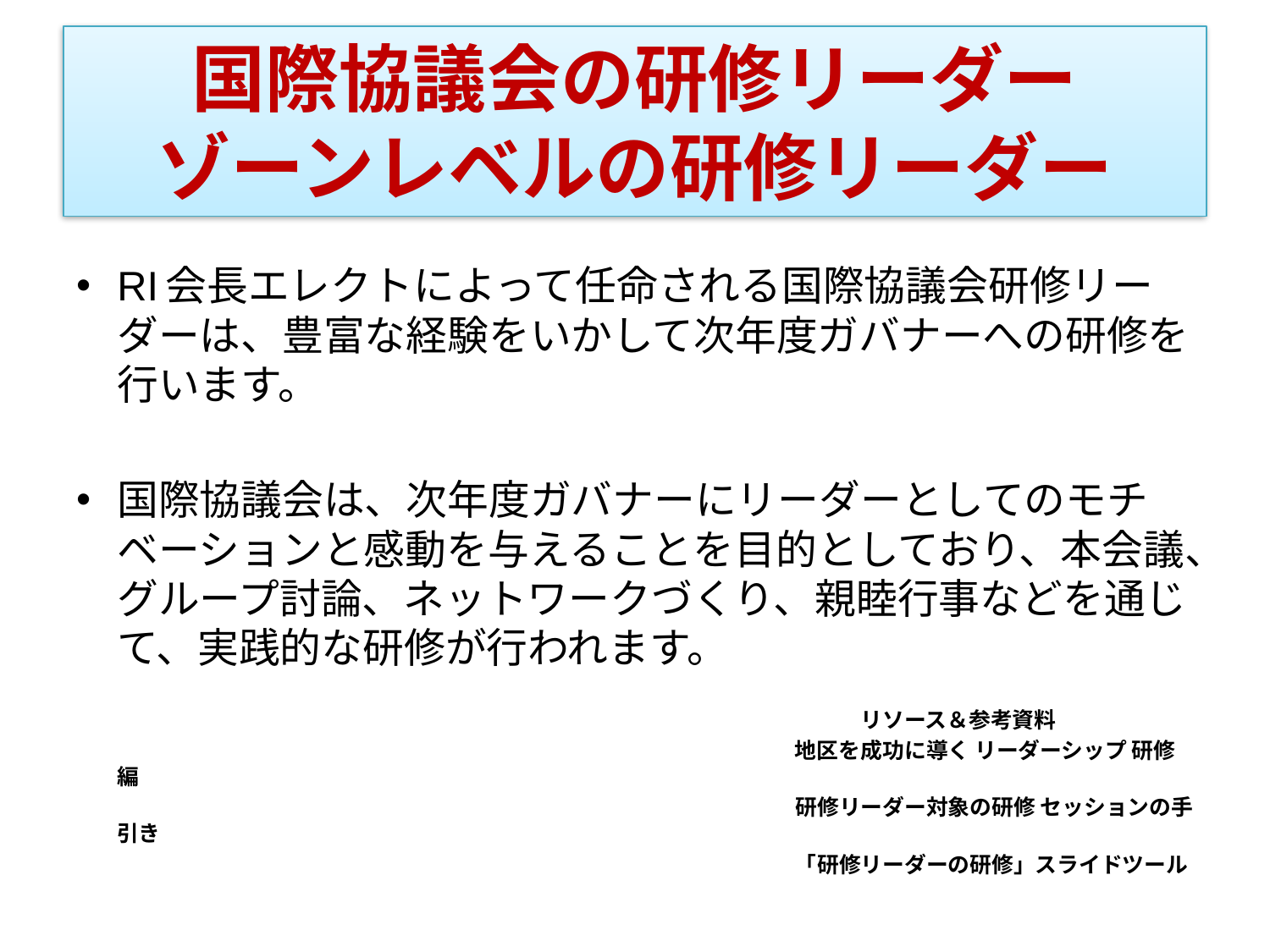

# 国際協議会の研修リーダー ゾーンレベルの研修リーダー

RI会長エレクトによって任命される国際協議会研修リーダーは、豊富な経験をいかして次年度ガバナーへの研修を行います。

国際協議会は、次年度ガバナーにリーダーとしてのモチベーションと感動を与えることを目的としており、本会議、グループ討論、ネットワークづくり、親睦行事などを通じて、実践的な研修が行われます。

　　　　　　　　　　　　　　　　　　　　　　　　　　　　　　　　　　　　リソース＆参考資料
　　　　　　　　　　　　　　　　　　　　　　　　　　　　　　　　　地区を成功に導く リーダーシップ 研修編
　　　　　　　　　　　　　　　　　　　　　　　　　　　　　　　　　研修リーダー対象の研修 セッションの⼿引き
　　　　　　　　　　　　　　　　　　　　　　　　　　　　　　　　　「研修リーダーの研修」スライドツール